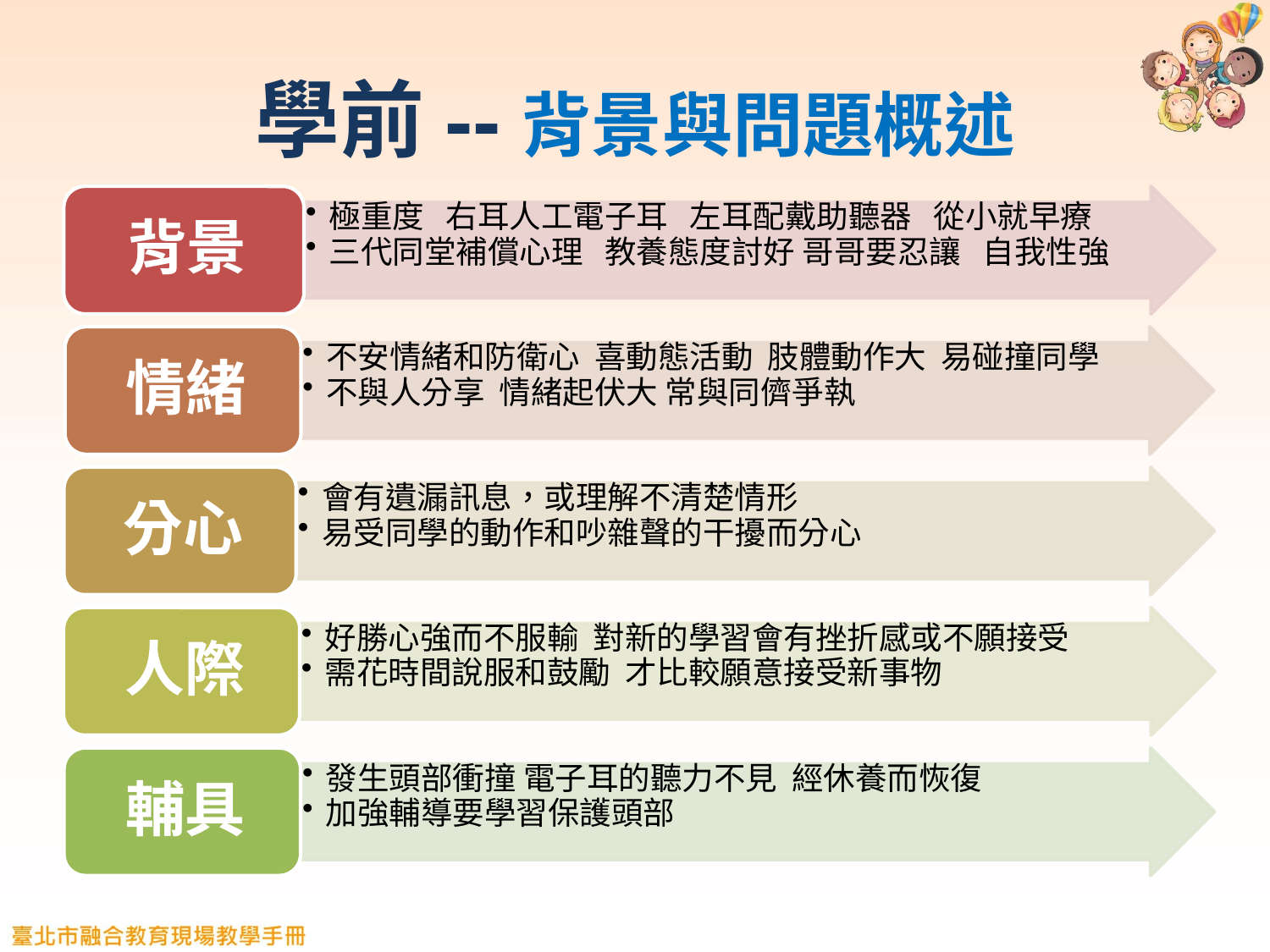

# 學前--背景與問題概述
極重度   右耳人工電子耳   左耳配戴助聽器   從小就早療
三代同堂補償心理   教養態度討好 哥哥要忍讓   自我性強
背景
不安情緒和防衛心  喜動態活動  肢體動作大  易碰撞同學
不與人分享  情緒起伏大 常與同儕爭執
情緒
會有遺漏訊息，或理解不清楚情形
易受同學的動作和吵雜聲的干擾而分心
分心
好勝心強而不服輸  對新的學習會有挫折感或不願接受
需花時間說服和鼓勵  才比較願意接受新事物
人際
發生頭部衝撞 電子耳的聽力不見  經休養而恢復
加強輔導要學習保護頭部
輔具